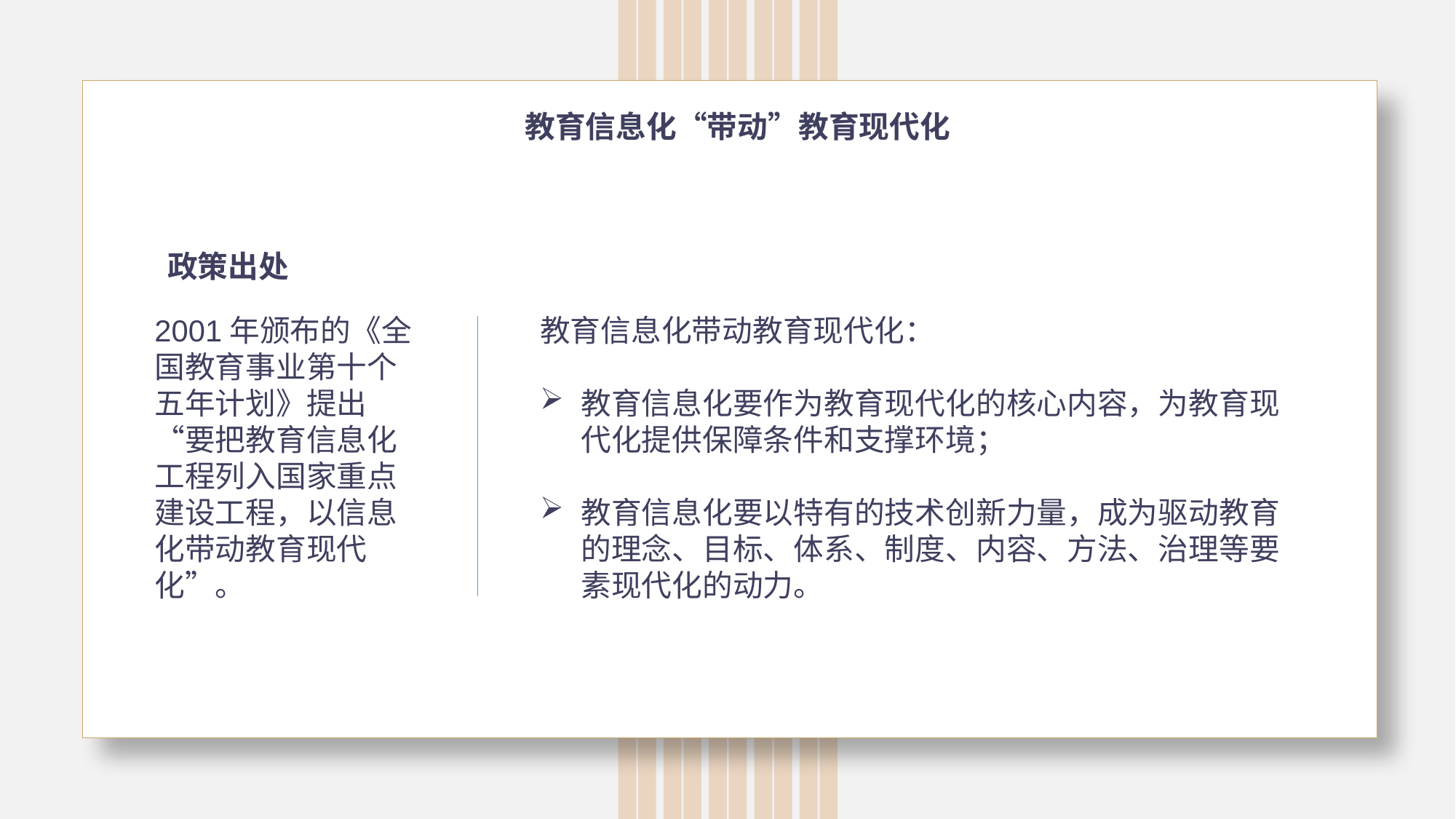

教育信息化“带动”教育现代化
政策出处
2001年颁布的《全国教育事业第十个五年计划》提出“要把教育信息化工程列入国家重点建设工程，以信息化带动教育现代化”。
教育信息化带动教育现代化：

教育信息化要作为教育现代化的核心内容，为教育现代化提供保障条件和支撑环境；

教育信息化要以特有的技术创新力量，成为驱动教育的理念、目标、体系、制度、内容、方法、治理等要素现代化的动力。
。